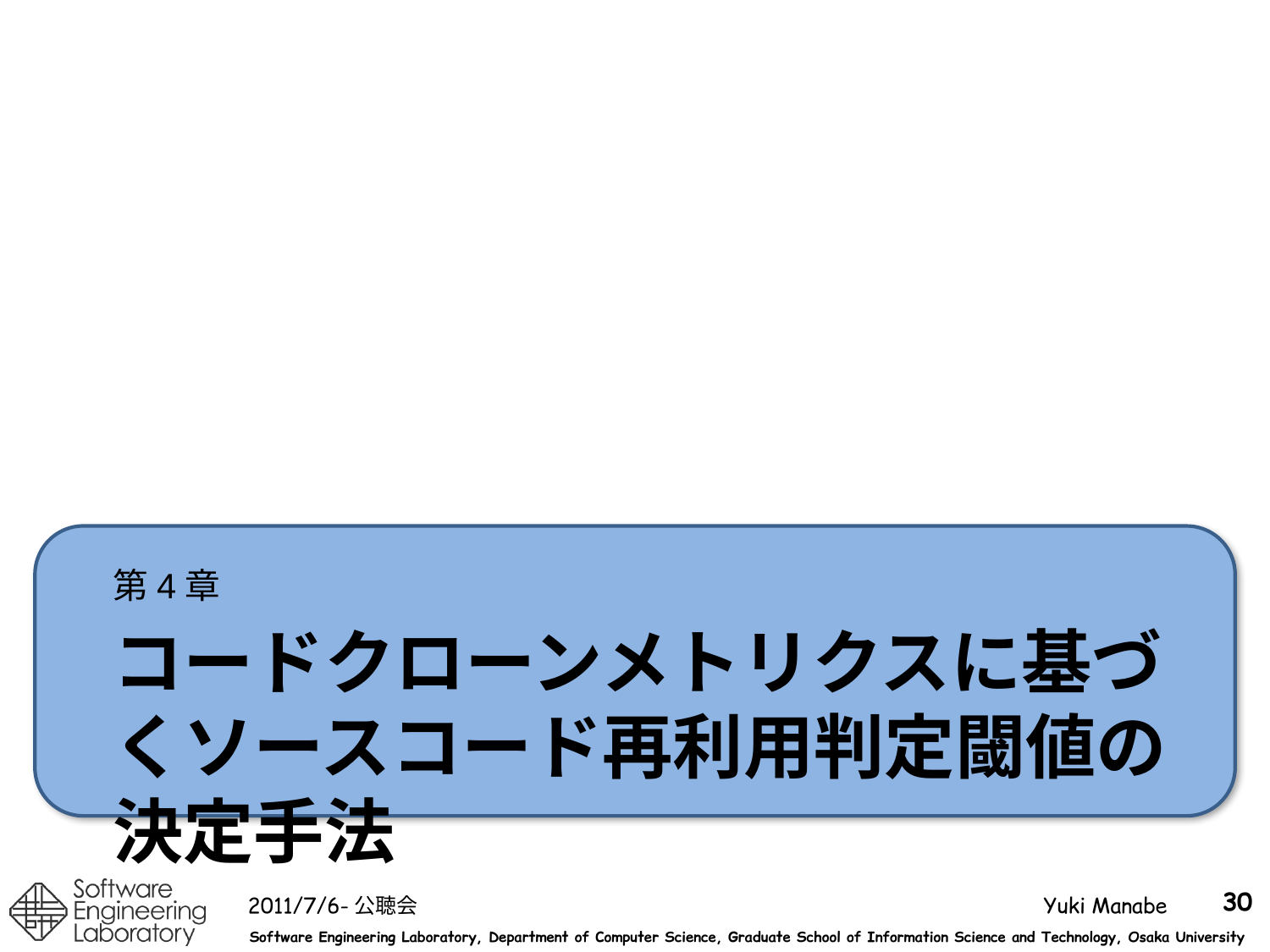

第4章
# コードクローンメトリクスに基づくソースコード再利用判定閾値の決定手法
30
2011/7/6-公聴会
Yuki Manabe